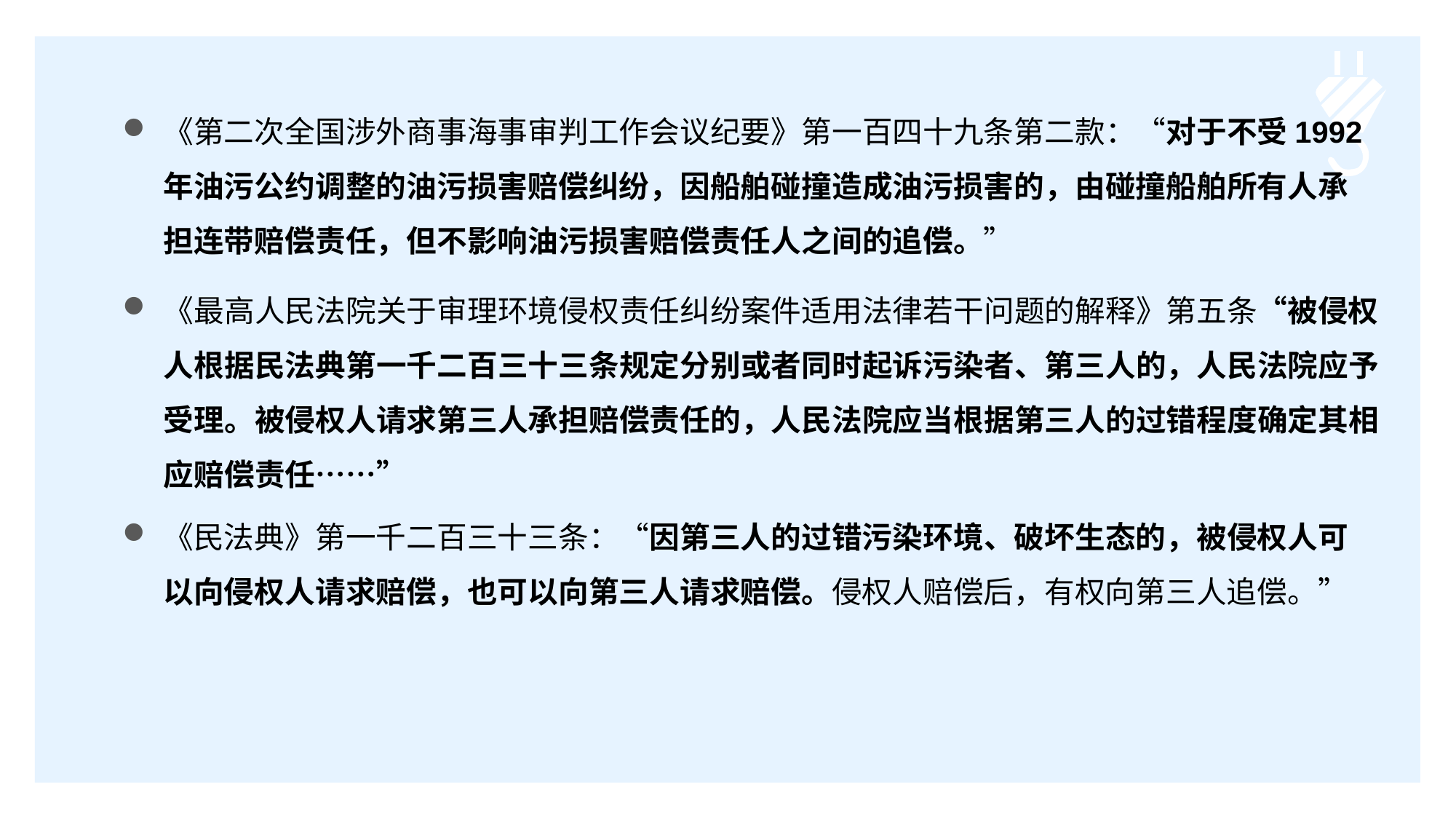

《第二次全国涉外商事海事审判工作会议纪要》第一百四十九条第二款：“对于不受1992年油污公约调整的油污损害赔偿纠纷，因船舶碰撞造成油污损害的，由碰撞船舶所有人承担连带赔偿责任，但不影响油污损害赔偿责任人之间的追偿。”
《最高人民法院关于审理环境侵权责任纠纷案件适用法律若干问题的解释》第五条“被侵权人根据民法典第一千二百三十三条规定分别或者同时起诉污染者、第三人的，人民法院应予受理。被侵权人请求第三人承担赔偿责任的，人民法院应当根据第三人的过错程度确定其相应赔偿责任……”

《民法典》第一千二百三十三条：“因第三人的过错污染环境、破坏生态的，被侵权人可以向侵权人请求赔偿，也可以向第三人请求赔偿。侵权人赔偿后，有权向第三人追偿。”